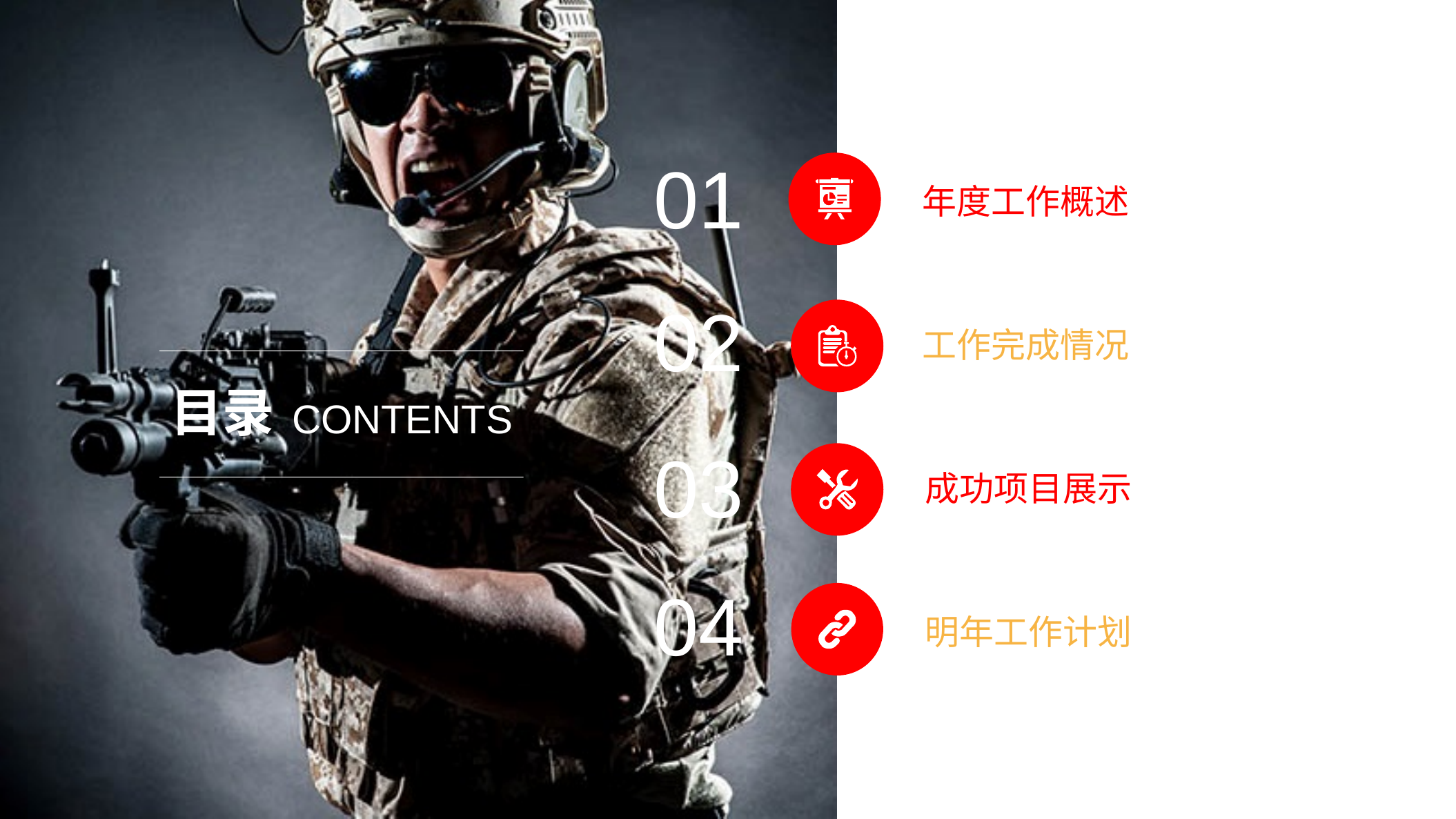

01

年度工作概述
02

工作完成情况

目录
CONTENTS
03

成功项目展示

04

明年工作计划